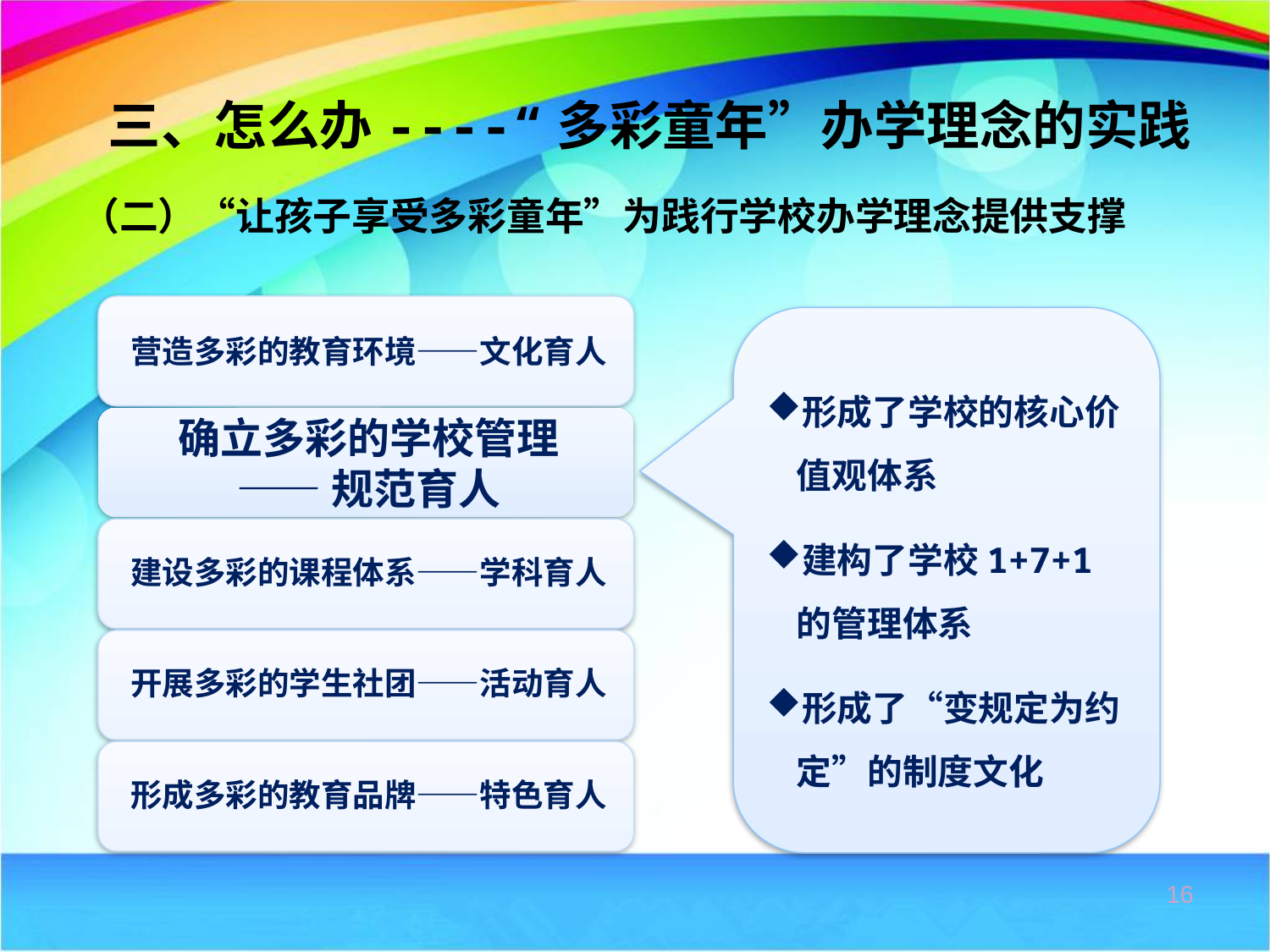

三、怎么办----“多彩童年”办学理念的实践
（二）“让孩子享受多彩童年”为践行学校办学理念提供支撑
营造多彩的教育环境——文化育人
确立多彩的学校管理
——规范育人
建设多彩的课程体系——学科育人
开展多彩的学生社团——活动育人
形成多彩的教育品牌——特色育人

形成了学校的核心价值观体系
建构了学校1+7+1的管理体系
形成了“变规定为约定”的制度文化
16